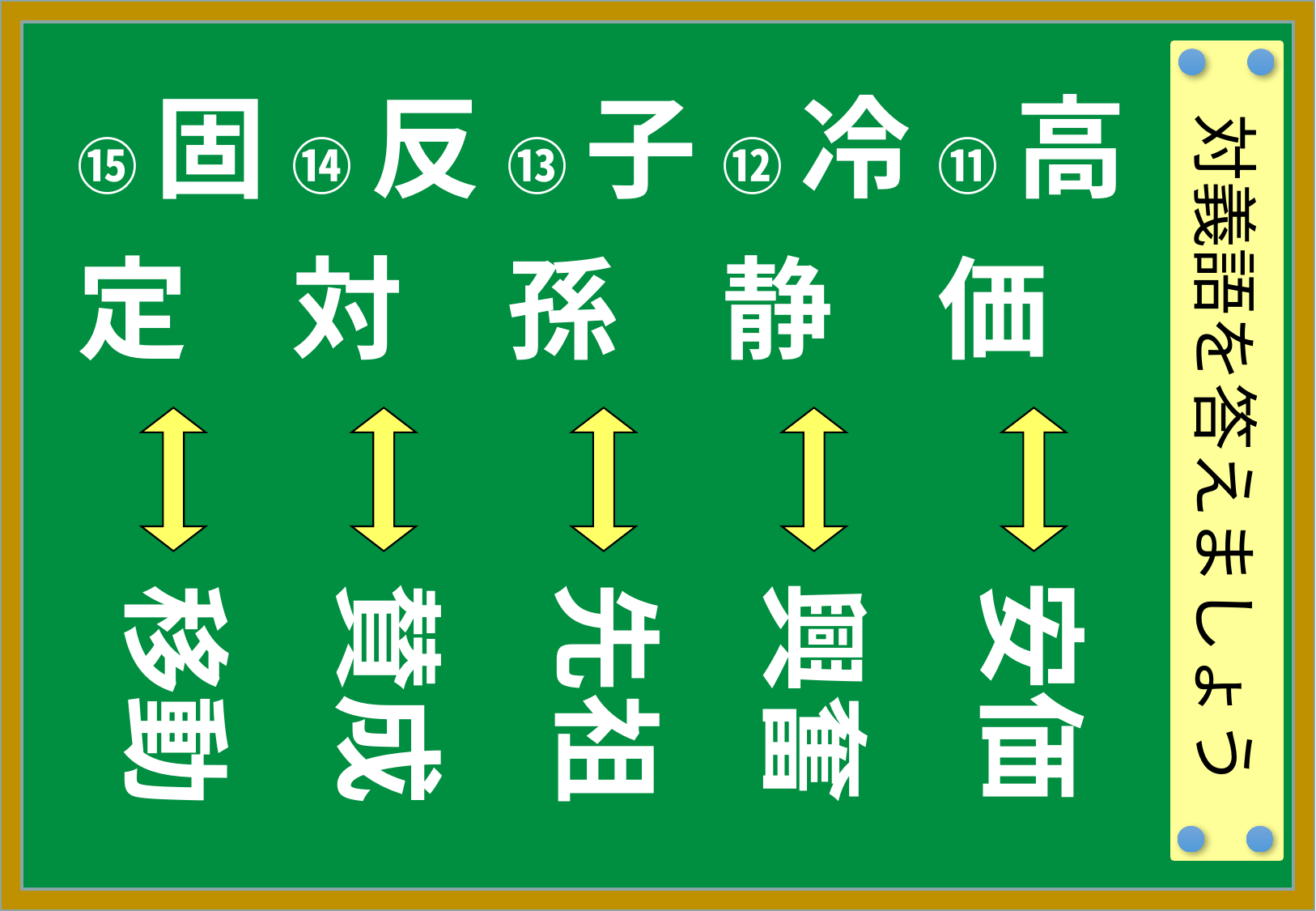

| ⑮固定 | ⑭反対 | ⑬子孫 | ⑫冷静 | ⑪高価 |
| --- | --- | --- | --- | --- |
|  |  |  |  |  |
|  |  |  |  |  |
対義語を答えましょう

安価
賛成
先祖
興奮
移動